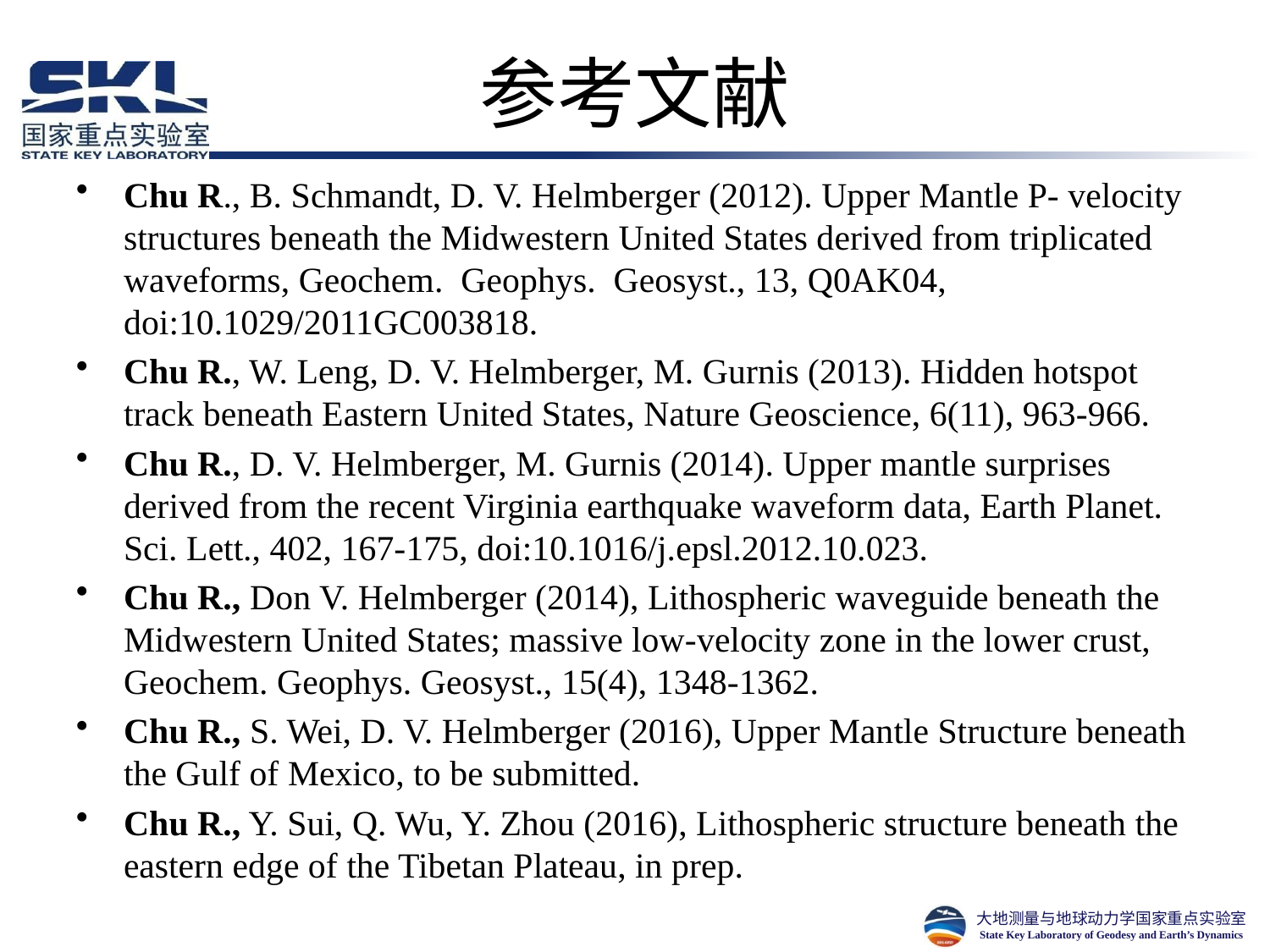

# 参考文献
Chu R., B. Schmandt, D. V. Helmberger (2012). Upper Mantle P- velocity structures beneath the Midwestern United States derived from triplicated waveforms, Geochem.  Geophys.  Geosyst., 13, Q0AK04, doi:10.1029/2011GC003818.
Chu R., W. Leng, D. V. Helmberger, M. Gurnis (2013). Hidden hotspot track beneath Eastern United States, Nature Geoscience, 6(11), 963-966.
Chu R., D. V. Helmberger, M. Gurnis (2014). Upper mantle surprises derived from the recent Virginia earthquake waveform data, Earth Planet. Sci. Lett., 402, 167-175, doi:10.1016/j.epsl.2012.10.023.
Chu R., Don V. Helmberger (2014), Lithospheric waveguide beneath the Midwestern United States; massive low-velocity zone in the lower crust, Geochem. Geophys. Geosyst., 15(4), 1348-1362.
Chu R., S. Wei, D. V. Helmberger (2016), Upper Mantle Structure beneath the Gulf of Mexico, to be submitted.
Chu R., Y. Sui, Q. Wu, Y. Zhou (2016), Lithospheric structure beneath the eastern edge of the Tibetan Plateau, in prep.